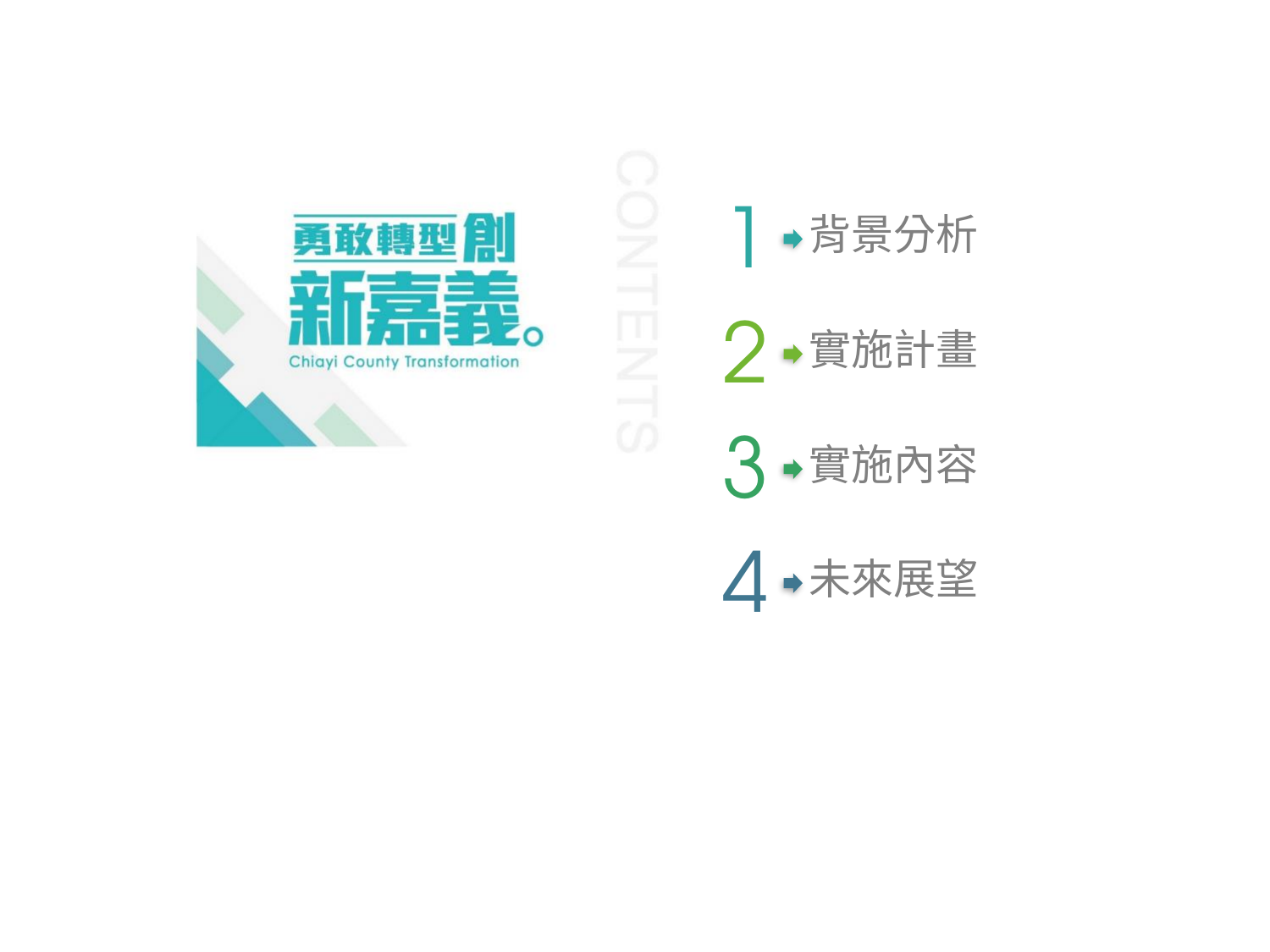

1
背景分析

2
實施計畫

3
實施內容

4
未來展望